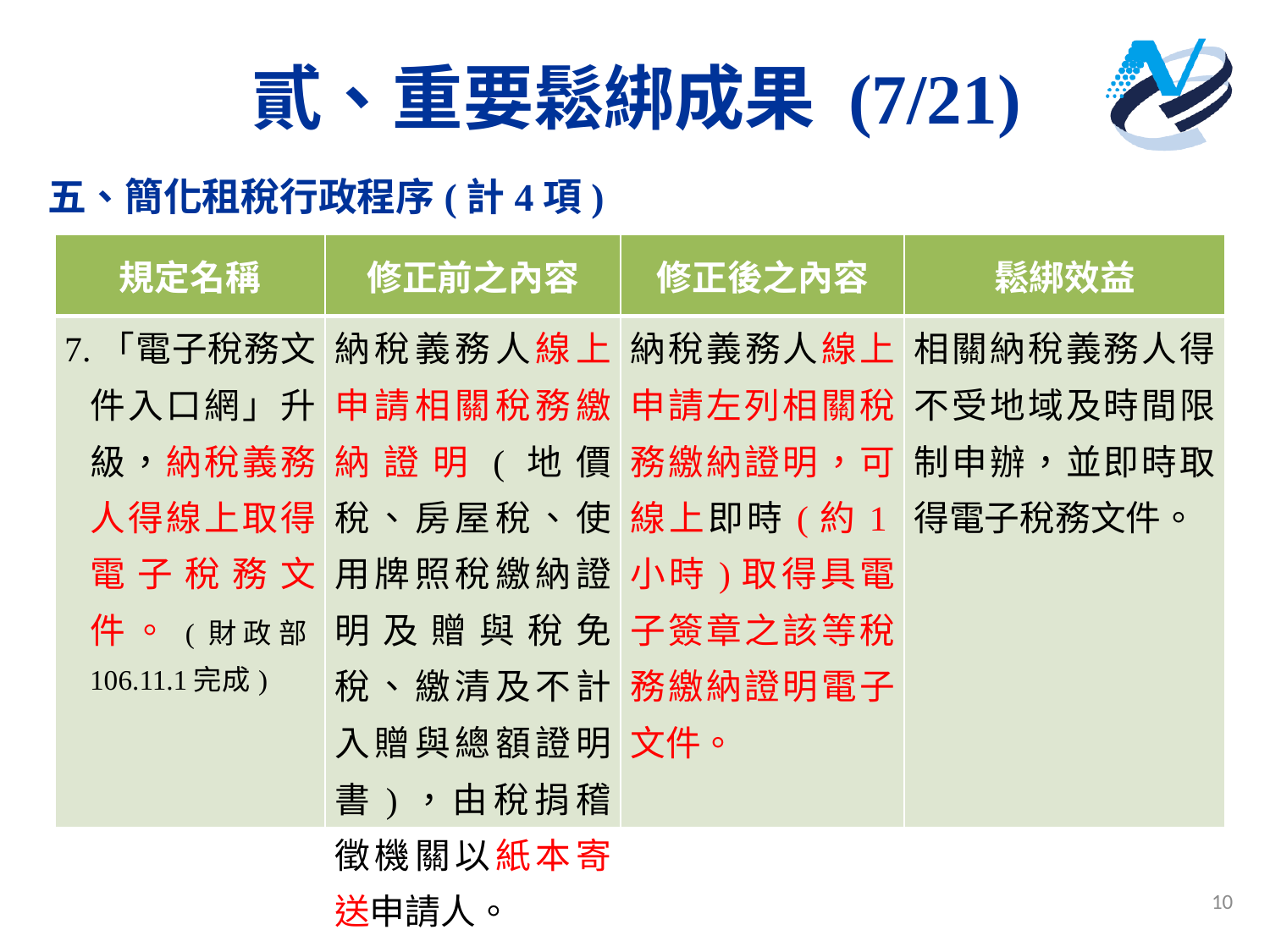

# 貳、重要鬆綁成果 (7/21)
五、簡化租稅行政程序(計4項)
| 規定名稱 | 修正前之內容 | 修正後之內容 | 鬆綁效益 |
| --- | --- | --- | --- |
| 7.「電子稅務文件入口網」升級，納稅義務人得線上取得電子稅務文件。(財政部106.11.1完成) | 納稅義務人線上申請相關稅務繳納證明(地價稅、房屋稅、使用牌照稅繳納證明及贈與稅免稅、繳清及不計入贈與總額證明書)，由稅捐稽徵機關以紙本寄送申請人。 | 納稅義務人線上申請左列相關稅務繳納證明，可線上即時(約1小時)取得具電子簽章之該等稅務繳納證明電子文件。 | 相關納稅義務人得不受地域及時間限制申辦，並即時取得電子稅務文件。 |
10